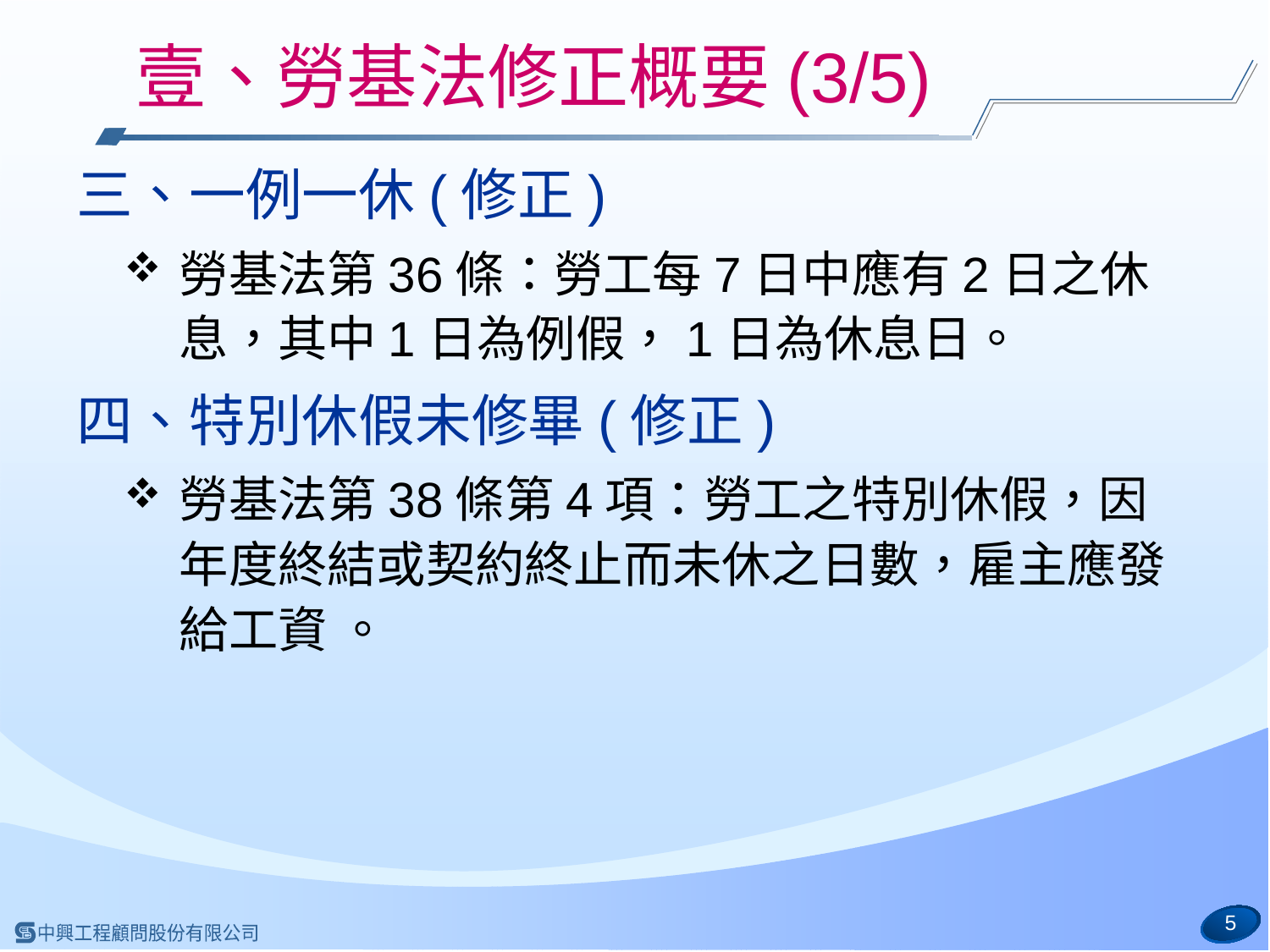

# 壹、勞基法修正概要(3/5)
三、一例一休(修正)
勞基法第36條：勞工每7日中應有2日之休息，其中1日為例假，1日為休息日。
四、特別休假未修畢(修正)
勞基法第38條第4項：勞工之特別休假，因年度終結或契約終止而未休之日數，雇主應發給工資 。

5